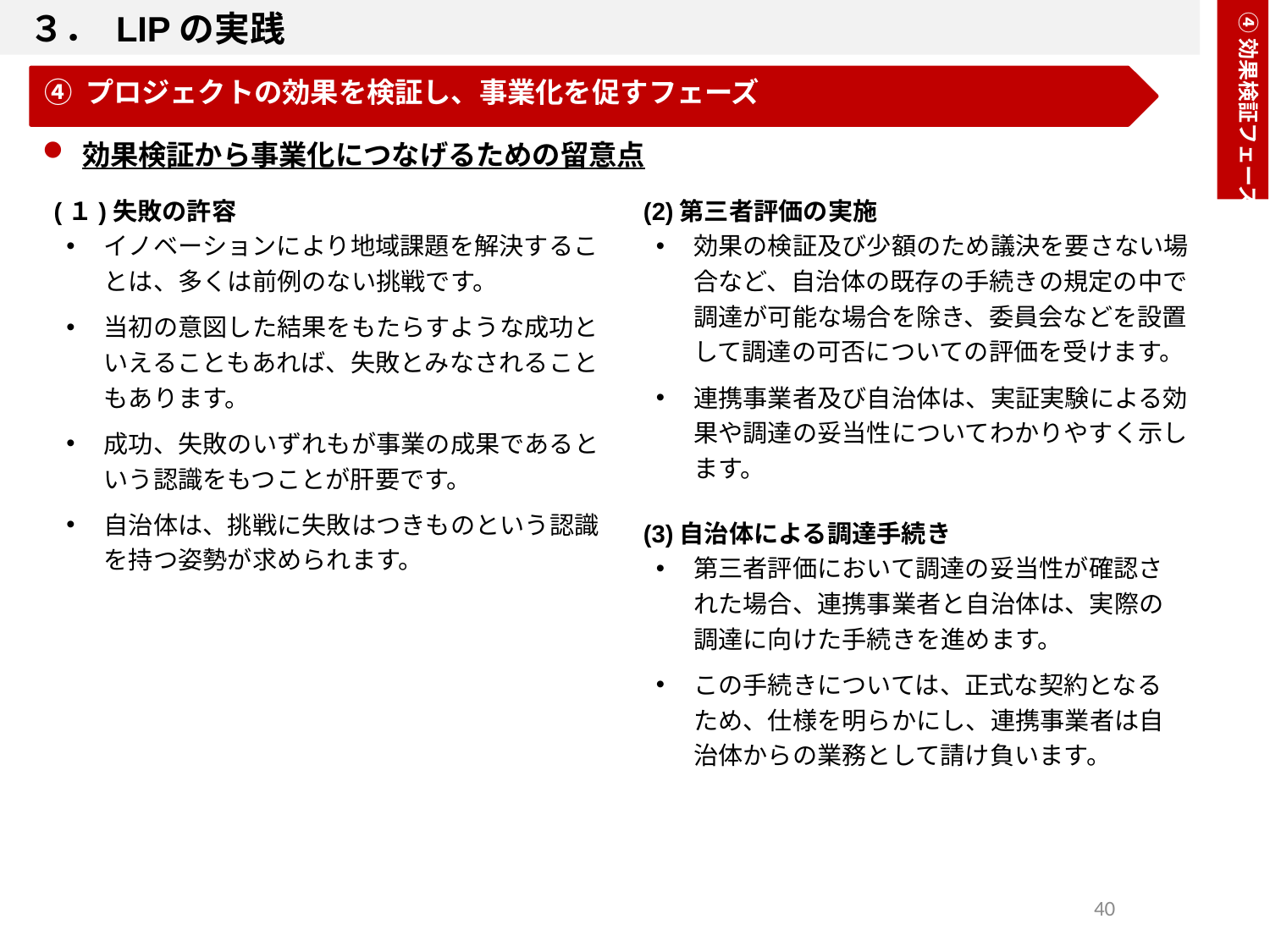

３． LIPの実践
④効果検証フェーズ
④ プロジェクトの効果を検証し、事業化を促すフェーズ
効果検証から事業化につなげるための留意点
(１)失敗の許容
イノベーションにより地域課題を解決することは、多くは前例のない挑戦です。
当初の意図した結果をもたらすような成功といえることもあれば、失敗とみなされることもあります。
成功、失敗のいずれもが事業の成果であるという認識をもつことが肝要です。
自治体は、挑戦に失敗はつきものという認識を持つ姿勢が求められます。
(2)第三者評価の実施
効果の検証及び少額のため議決を要さない場合など、自治体の既存の手続きの規定の中で調達が可能な場合を除き、委員会などを設置して調達の可否についての評価を受けます。
連携事業者及び自治体は、実証実験による効果や調達の妥当性についてわかりやすく示します。
(3)自治体による調達手続き
第三者評価において調達の妥当性が確認された場合、連携事業者と自治体は、実際の調達に向けた手続きを進めます。
この手続きについては、正式な契約となるため、仕様を明らかにし、連携事業者は自治体からの業務として請け負います。
40